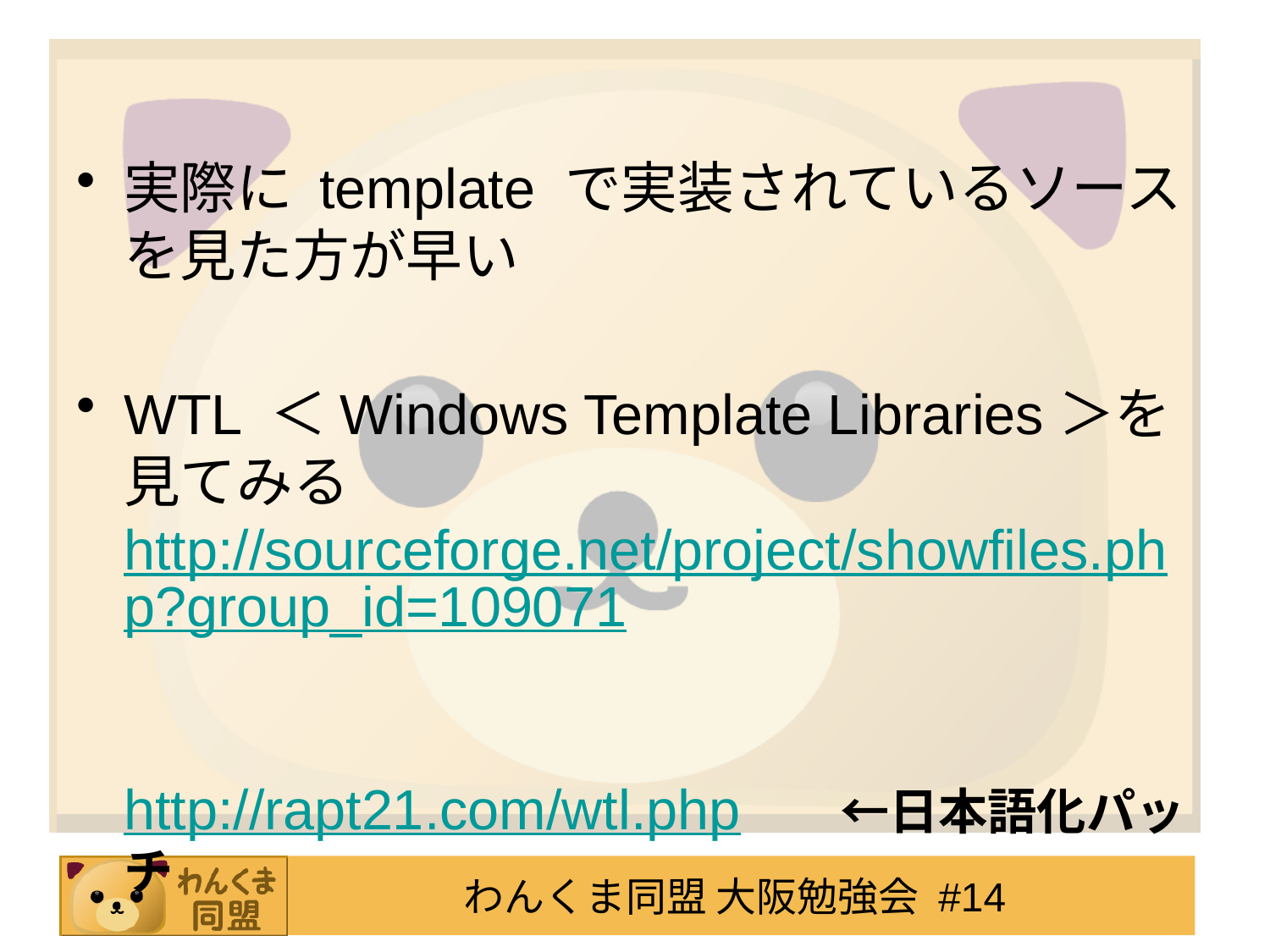

#
実際に template で実装されているソースを見た方が早い

WTL ＜Windows Template Libraries＞を
見てみる
http://sourceforge.net/project/showfiles.php?group_id=109071
http://rapt21.com/wtl.php　　←日本語化パッチ